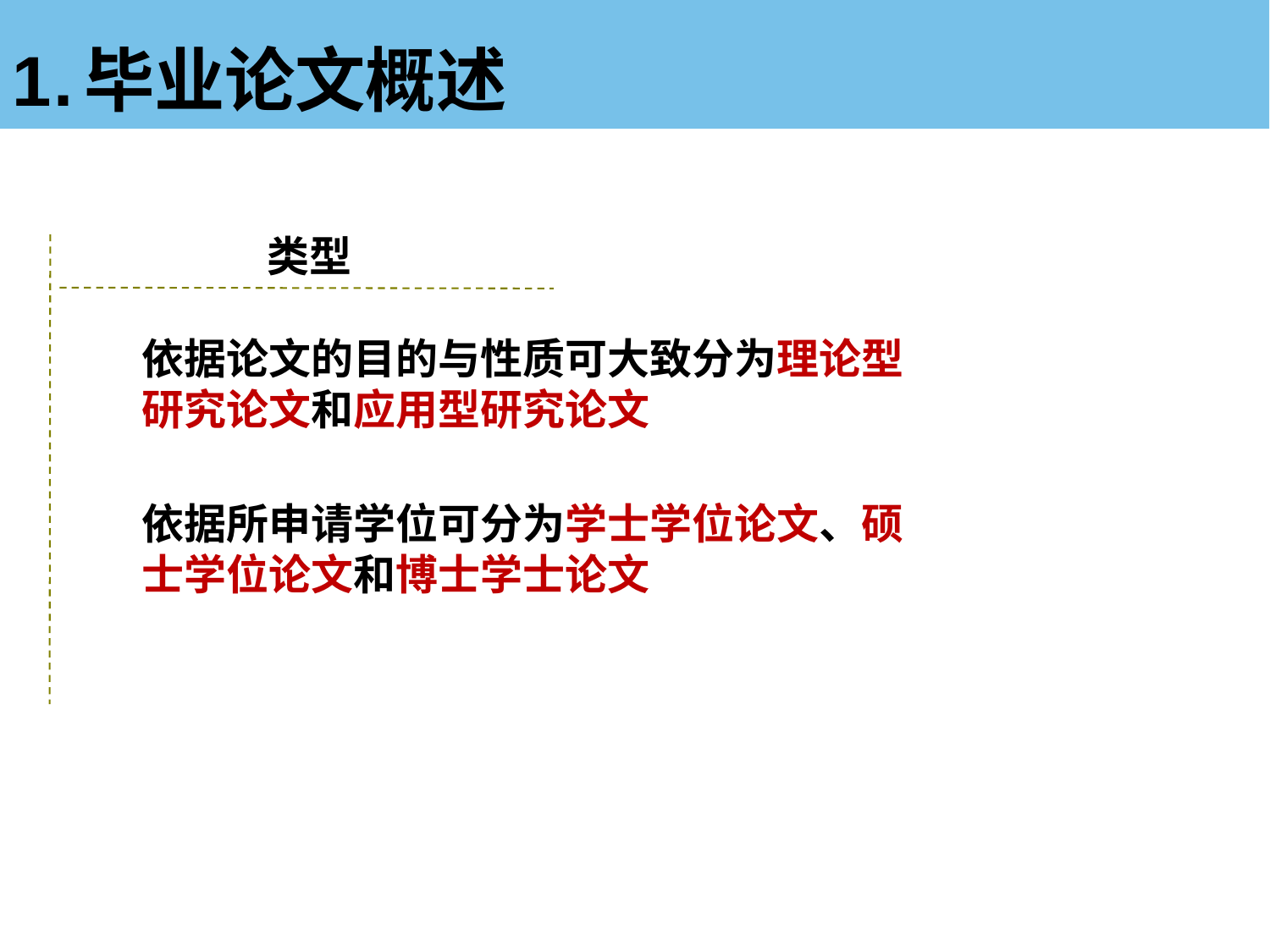

毕业论文概述

类型

依据论文的目的与性质可大致分为理论型研究论文和应用型研究论文
依据所申请学位可分为学士学位论文、硕士学位论文和博士学士论文